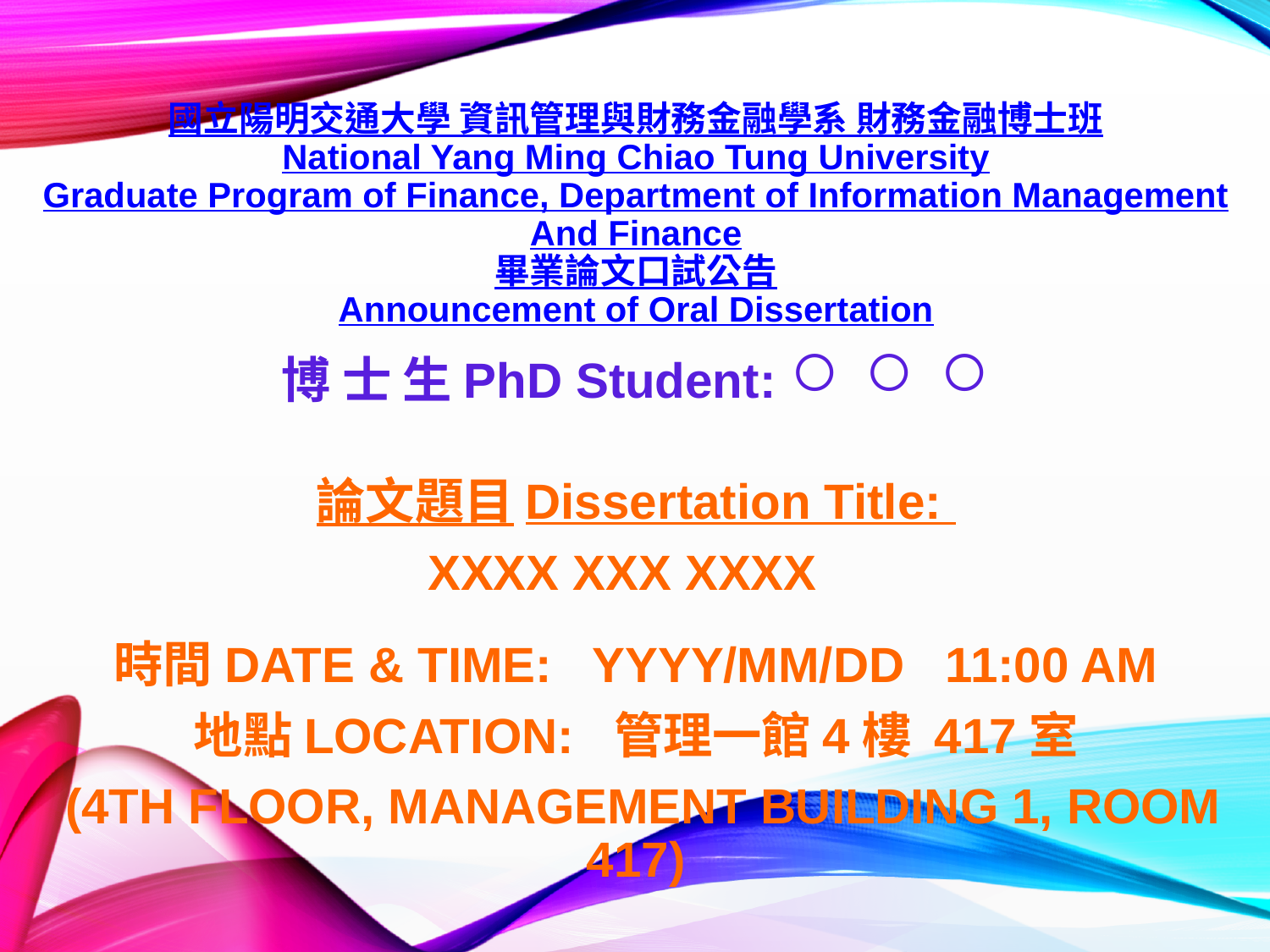

# 國立陽明交通大學 資訊管理與財務金融學系 財務金融博士班 National Yang Ming Chiao Tung University Graduate Program of Finance, Department of Information Management And Finance 畢業論文口試公告 Announcement of Oral Dissertation

博 士 生PhD Student: ○ ○ ○
論文題目Dissertation Title:
XXXX XXX XXXX

時間Date & Time:   YYYY/MM/DD   11:00 AM
地點Location:  管理一館4樓 417室
 (4th Floor, Management Building 1, Room 417)